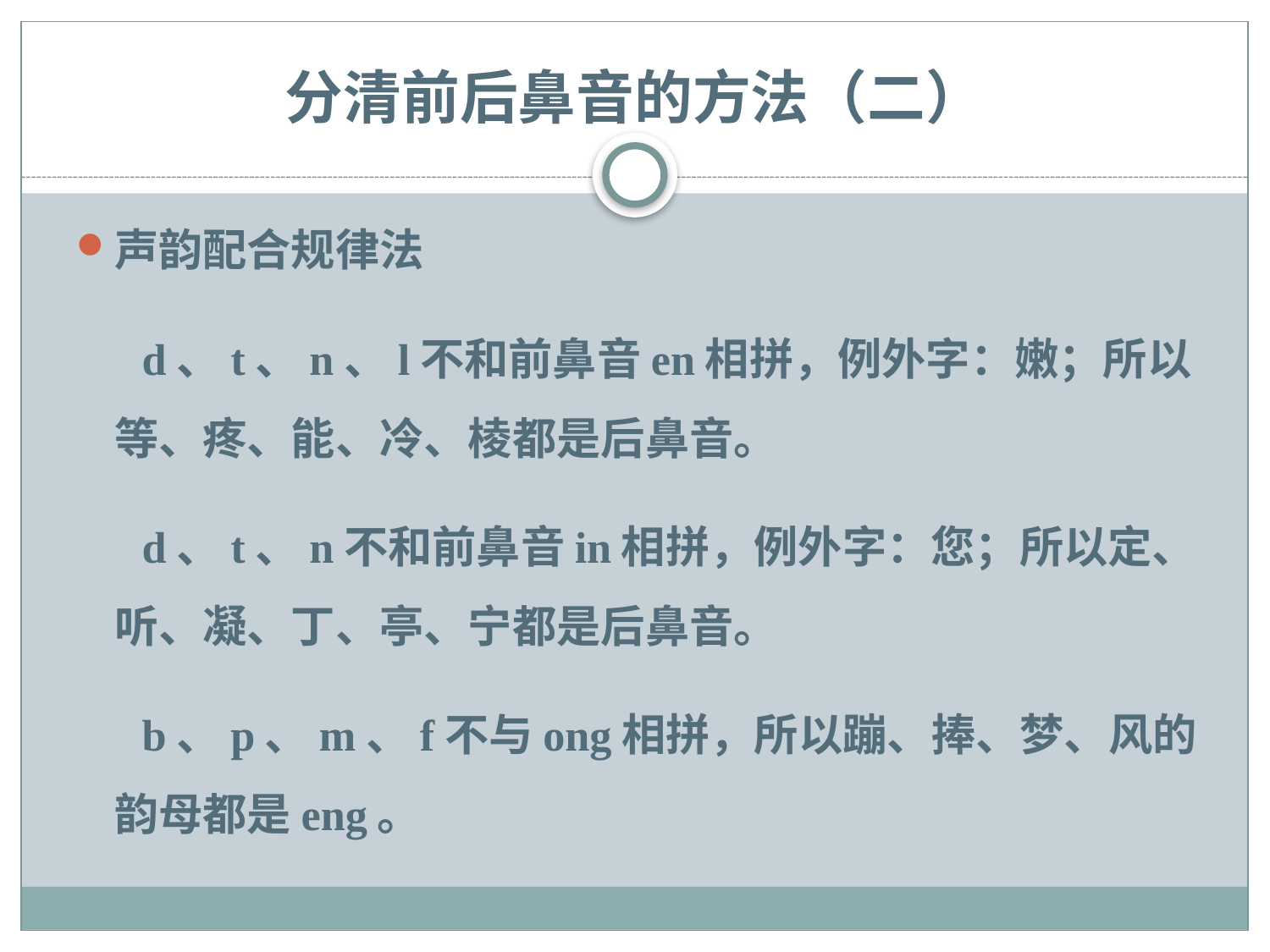

# 分清前后鼻音的方法（二）
声韵配合规律法
      d、t、n、l不和前鼻音en相拼，例外字：嫩；所以等、疼、能、冷、棱都是后鼻音。
      d、t、n不和前鼻音in相拼，例外字：您；所以定、听、凝、丁、亭、宁都是后鼻音。
      b、p、m、f不与ong相拼，所以蹦、捧、梦、风的韵母都是eng。